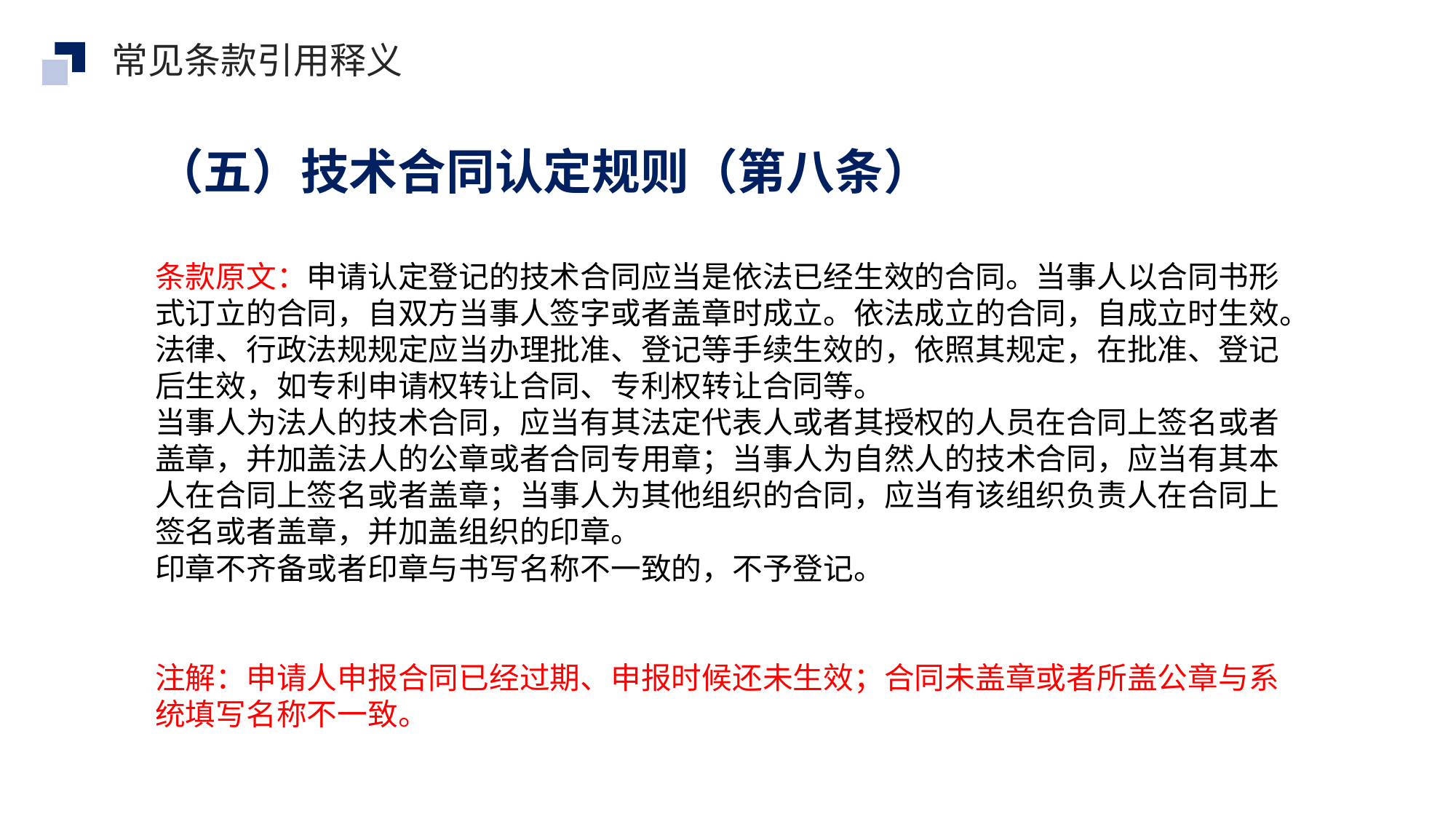

常见条款引用释义

（五）技术合同认定规则（第八条）

条款原文：申请认定登记的技术合同应当是依法已经生效的合同。当事人以合同书形式订立的合同，自双方当事人签字或者盖章时成立。依法成立的合同，自成立时生效。法律、行政法规规定应当办理批准、登记等手续生效的，依照其规定，在批准、登记后生效，如专利申请权转让合同、专利权转让合同等。
当事人为法人的技术合同，应当有其法定代表人或者其授权的人员在合同上签名或者盖章，并加盖法人的公章或者合同专用章；当事人为自然人的技术合同，应当有其本人在合同上签名或者盖章；当事人为其他组织的合同，应当有该组织负责人在合同上签名或者盖章，并加盖组织的印章。
印章不齐备或者印章与书写名称不一致的，不予登记。

注解：申请人申报合同已经过期、申报时候还未生效；合同未盖章或者所盖公章与系统填写名称不一致。